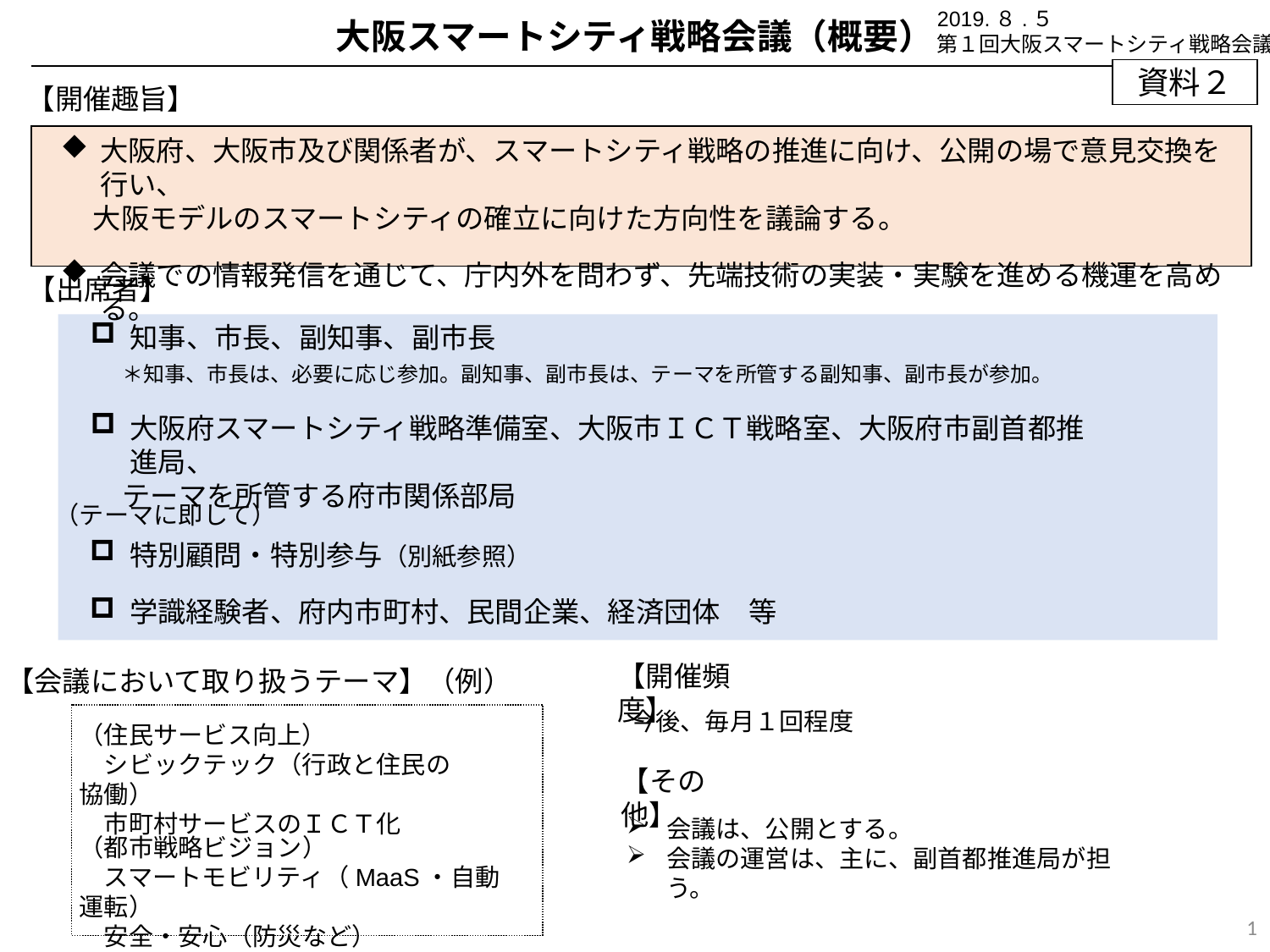

2019.８.５
第１回大阪スマートシティ戦略会議
大阪スマートシティ戦略会議（概要）
資料２
【開催趣旨】

大阪府、大阪市及び関係者が、スマートシティ戦略の推進に向け、公開の場で意見交換を行い、
    大阪モデルのスマートシティの確立に向けた方向性を議論する。

会議での情報発信を通じて、庁内外を問わず、先端技術の実装・実験を進める機運を高める。
【出席者】

知事、市長、副知事、副市長
    ＊知事、市長は、必要に応じ参加。副知事、副市長は、テーマを所管する副知事、副市長が参加。

大阪府スマートシティ戦略準備室、大阪市ＩＣＴ戦略室、大阪府市副首都推進局、
    テーマを所管する府市関係部局
（テーマに即して）
特別顧問・特別参与（別紙参照）

学識経験者、府内市町村、民間企業、経済団体　等
【開催頻度】
【会議において取り扱うテーマ】（例）
　今後、毎月１回程度

（住民サービス向上）
　シビックテック（行政と住民の協働）
　市町村サービスのＩＣＴ化
【その他】
会議は、公開とする。
会議の運営は、主に、副首都推進局が担う。
（都市戦略ビジョン）
　スマートモビリティ（MaaS・自動運転）
　安全・安心（防災など）
1